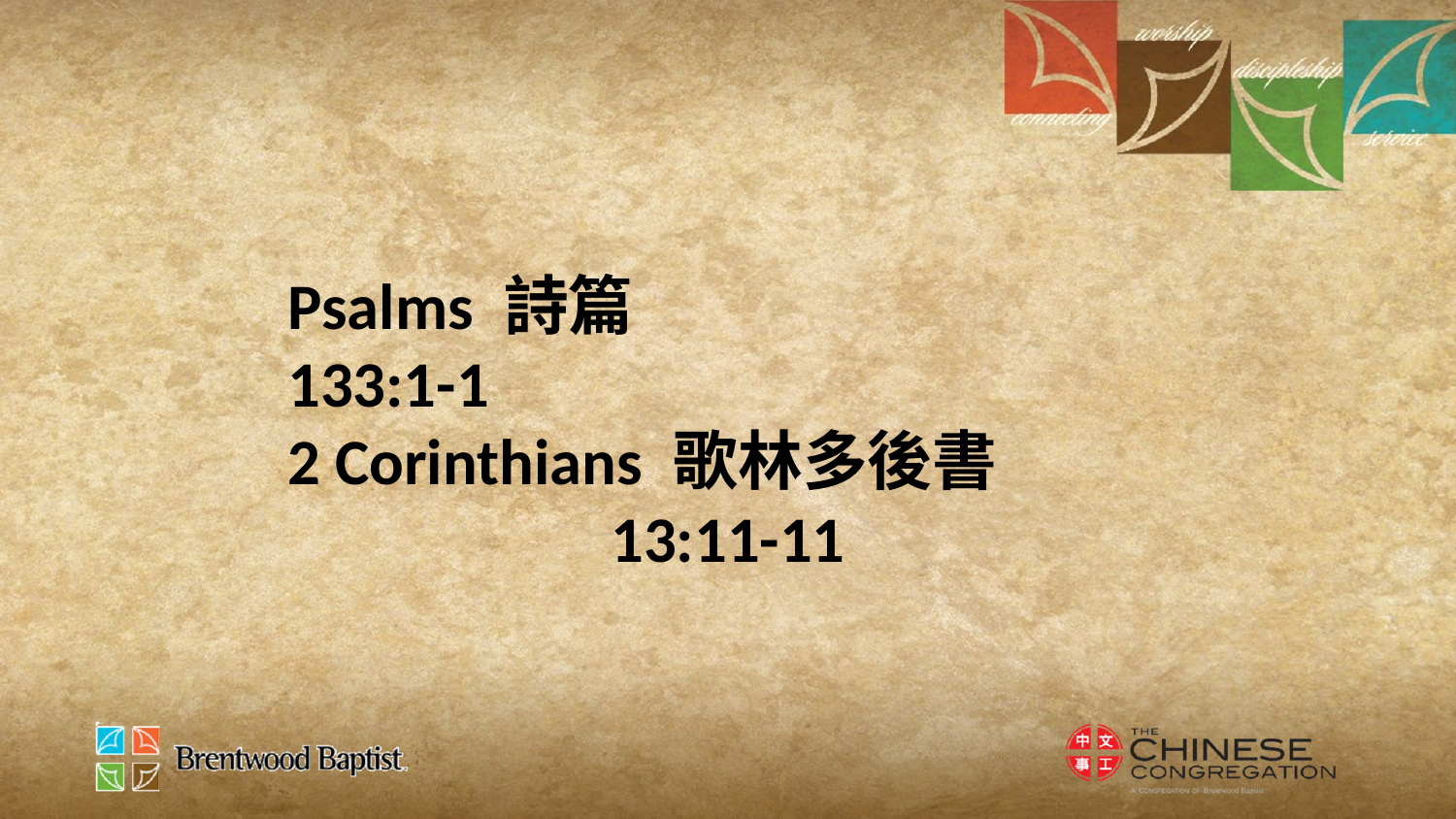

Psalms 詩篇
133:1-1
2 Corinthians 歌林多後書
13:11-11